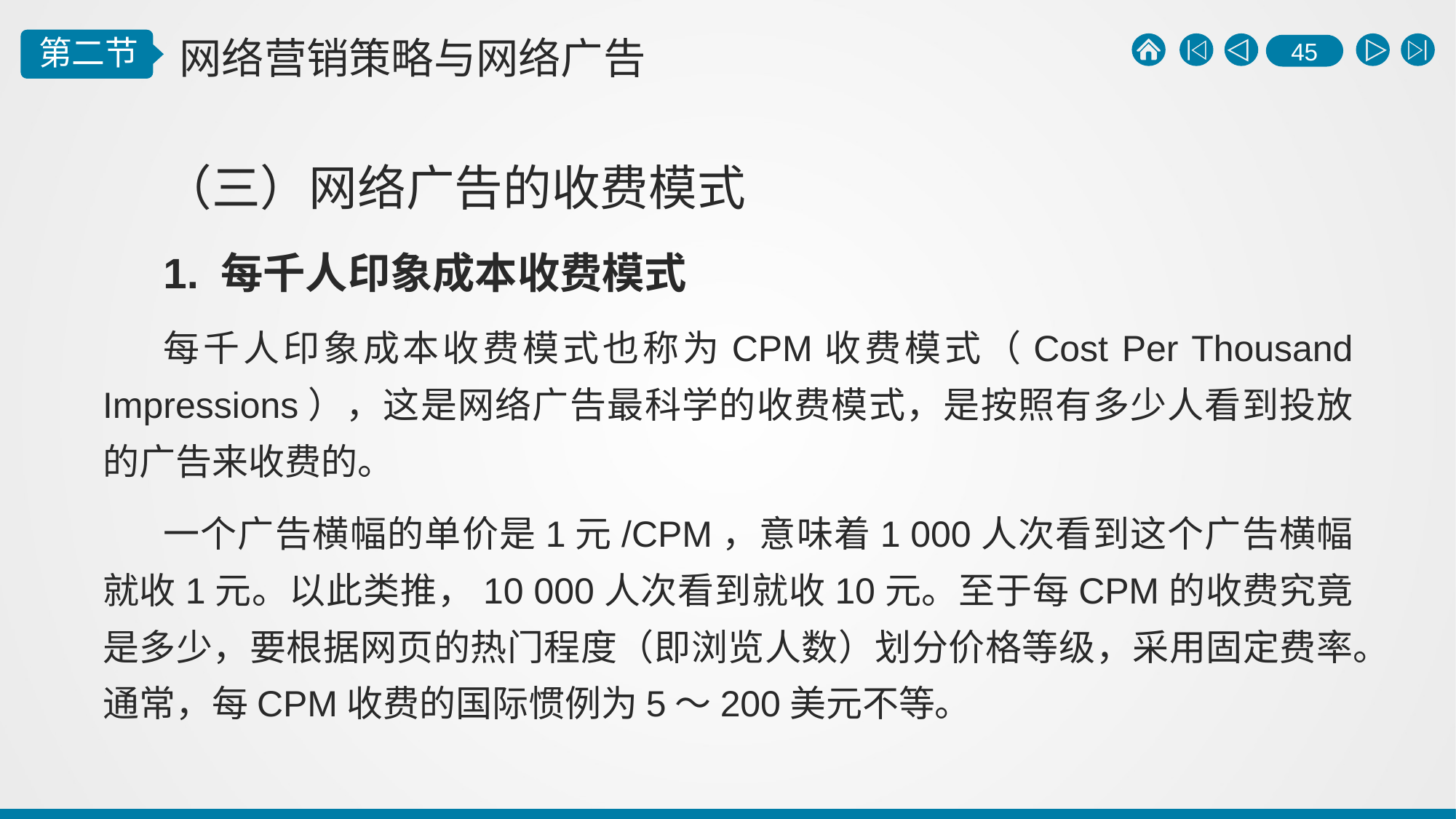

（三）网络广告的收费模式
1. 每千人印象成本收费模式
每千人印象成本收费模式也称为CPM收费模式（Cost Per Thousand Impressions），这是网络广告最科学的收费模式，是按照有多少人看到投放的广告来收费的。
一个广告横幅的单价是1元/CPM，意味着1 000人次看到这个广告横幅就收1元。以此类推，10 000人次看到就收10元。至于每CPM的收费究竟是多少，要根据网页的热门程度（即浏览人数）划分价格等级，采用固定费率。通常，每CPM收费的国际惯例为5～200美元不等。